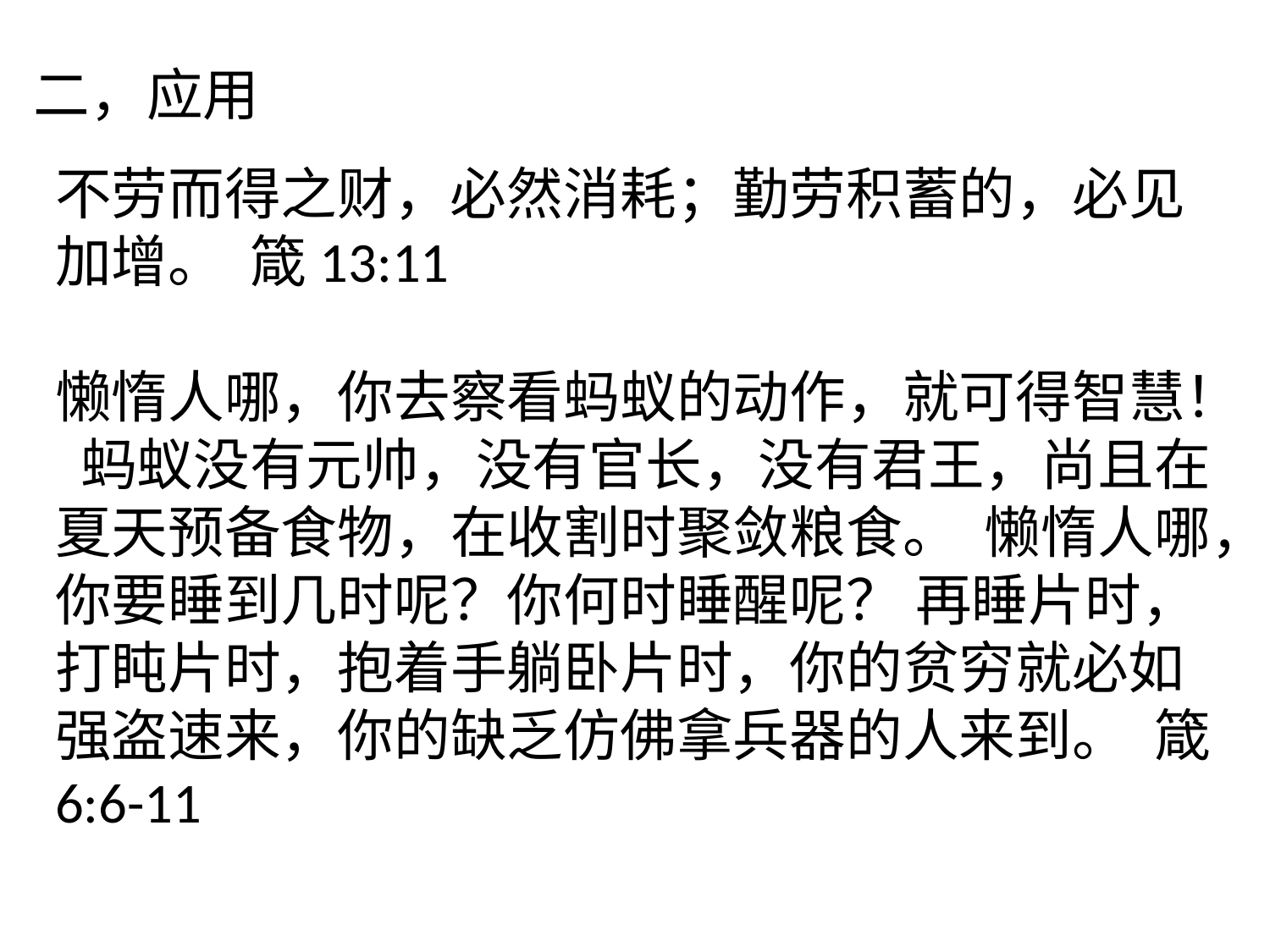

二，应用

不劳而得之财，必然消耗；勤劳积蓄的，必见加增。  箴13:11

懒惰人哪，你去察看蚂蚁的动作，就可得智慧！  蚂蚁没有元帅，没有官长，没有君王，尚且在夏天预备食物，在收割时聚敛粮食。  懒惰人哪，你要睡到几时呢？你何时睡醒呢？ 再睡片时，打盹片时，抱着手躺卧片时，你的贫穷就必如强盗速来，你的缺乏仿佛拿兵器的人来到。  箴6:6-11